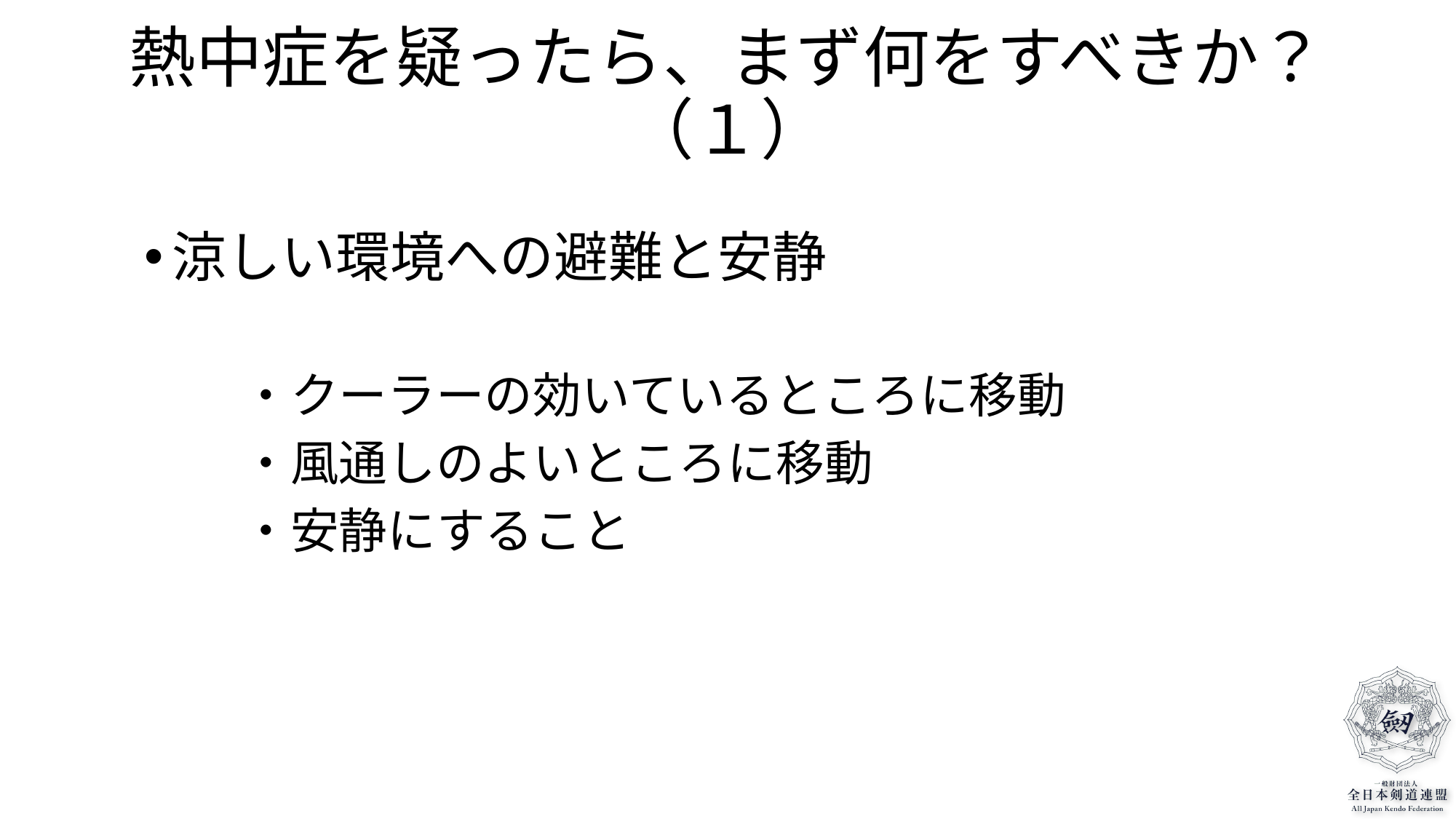

# 熱中症を疑ったら、まず何をすべきか？（１）
涼しい環境への避難と安静

　　・クーラーの効いているところに移動
　　・風通しのよいところに移動
　　・安静にすること